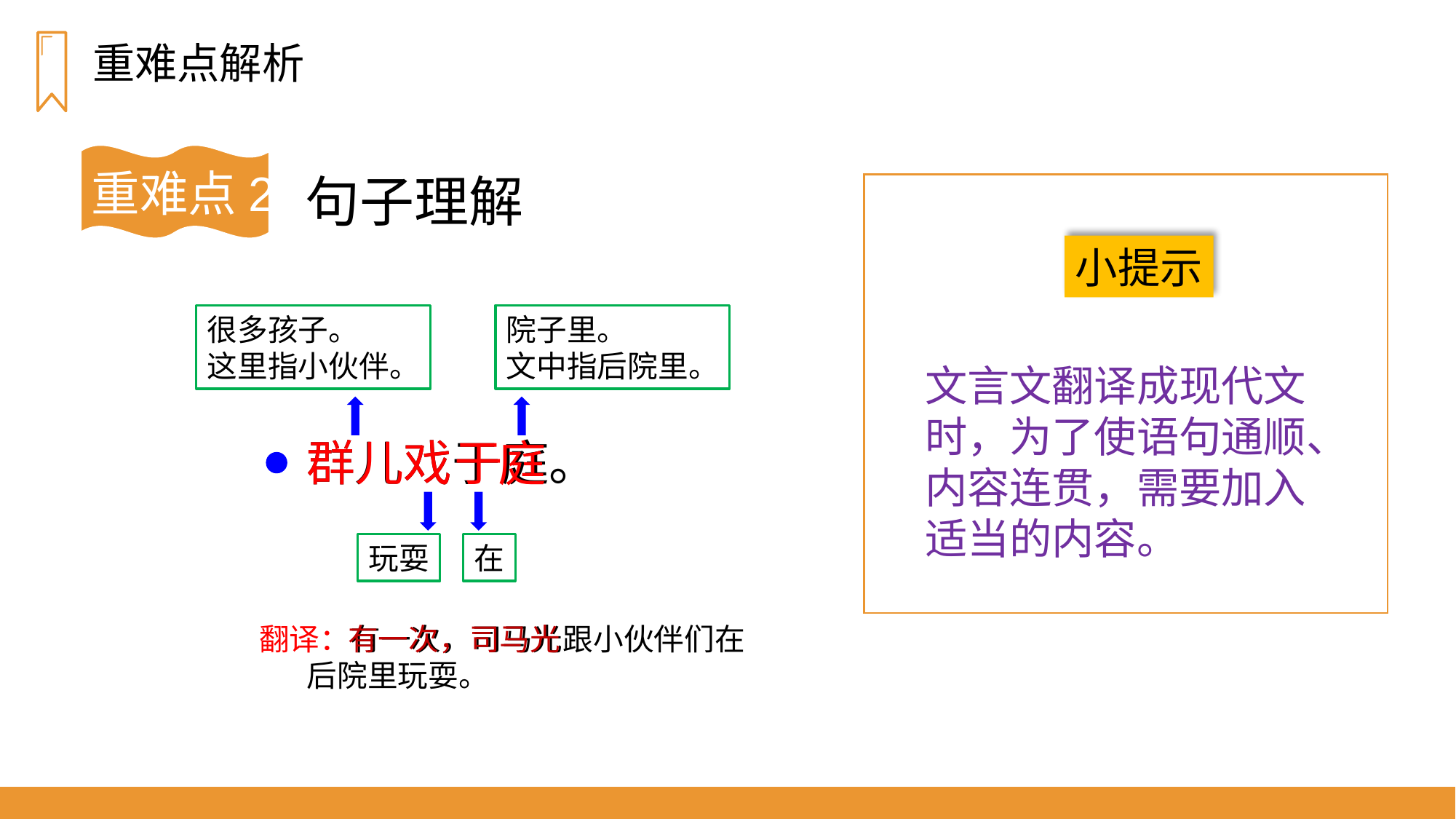

重难点解析
重难点2
句子理解

小提示
很多孩子。
这里指小伙伴。
院子里。
文中指后院里。
文言文翻译成现代文时，为了使语句通顺、内容连贯，需要加入适当的内容。

群儿戏于庭。

群儿
戏
于
庭

玩耍
在
翻译：有一次，司马光跟小伙伴们在
      后院里玩耍。
有一次，司马光